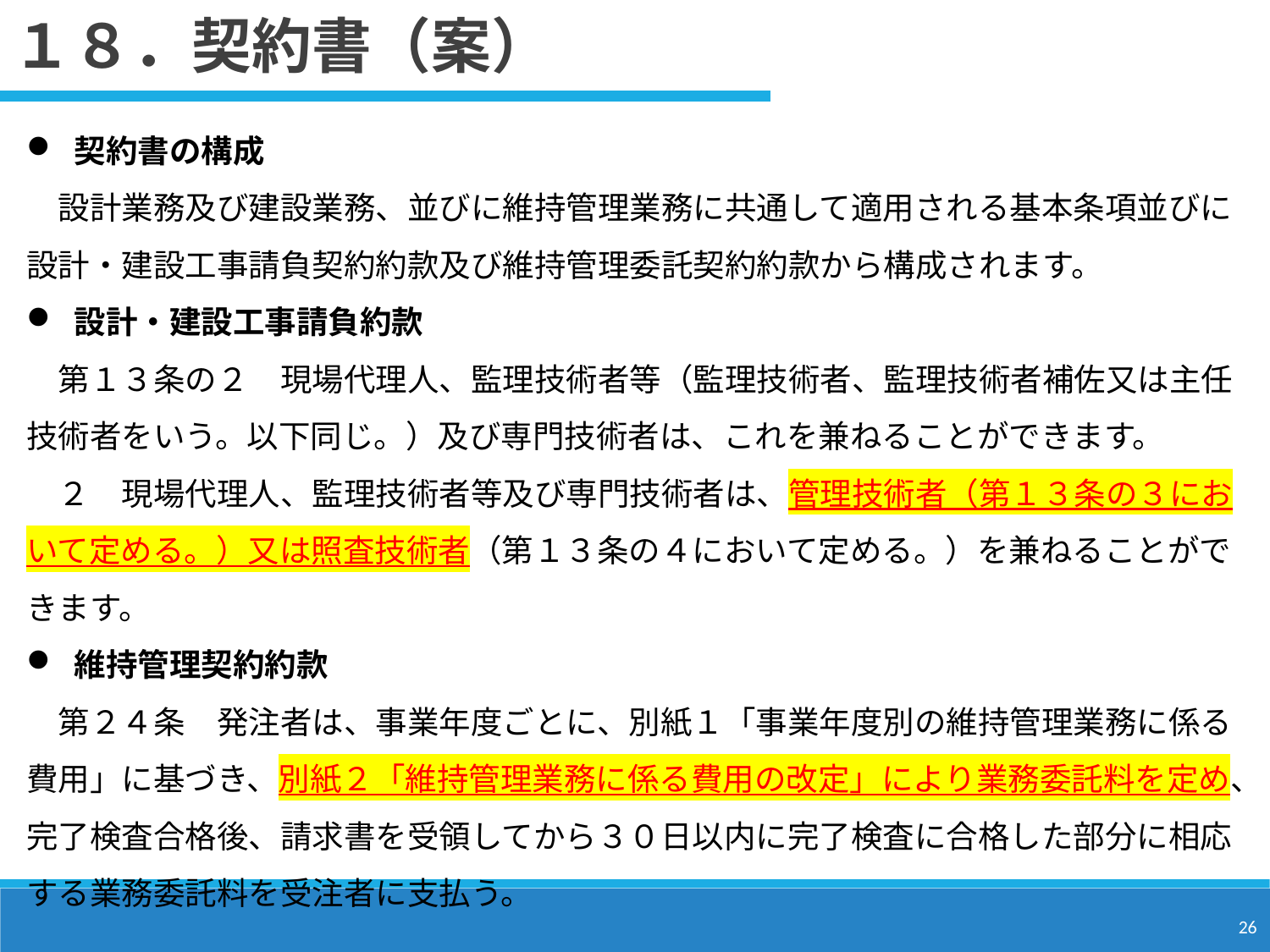

１８．契約書（案）
契約書の構成
　設計業務及び建設業務、並びに維持管理業務に共通して適用される基本条項並びに設計・建設工事請負契約約款及び維持管理委託契約約款から構成されます。
設計・建設工事請負約款
　第１３条の２　現場代理人、監理技術者等（監理技術者、監理技術者補佐又は主任技術者をいう。以下同じ。）及び専門技術者は、これを兼ねることができます。
　２　現場代理人、監理技術者等及び専門技術者は、管理技術者（第１３条の３において定める。）又は照査技術者（第１３条の４において定める。）を兼ねることができます。
維持管理契約約款
　第２４条　発注者は、事業年度ごとに、別紙１「事業年度別の維持管理業務に係る費用」に基づき、別紙２「維持管理業務に係る費用の改定」により業務委託料を定め、完了検査合格後、請求書を受領してから３０日以内に完了検査に合格した部分に相応する業務委託料を受注者に支払う。
26